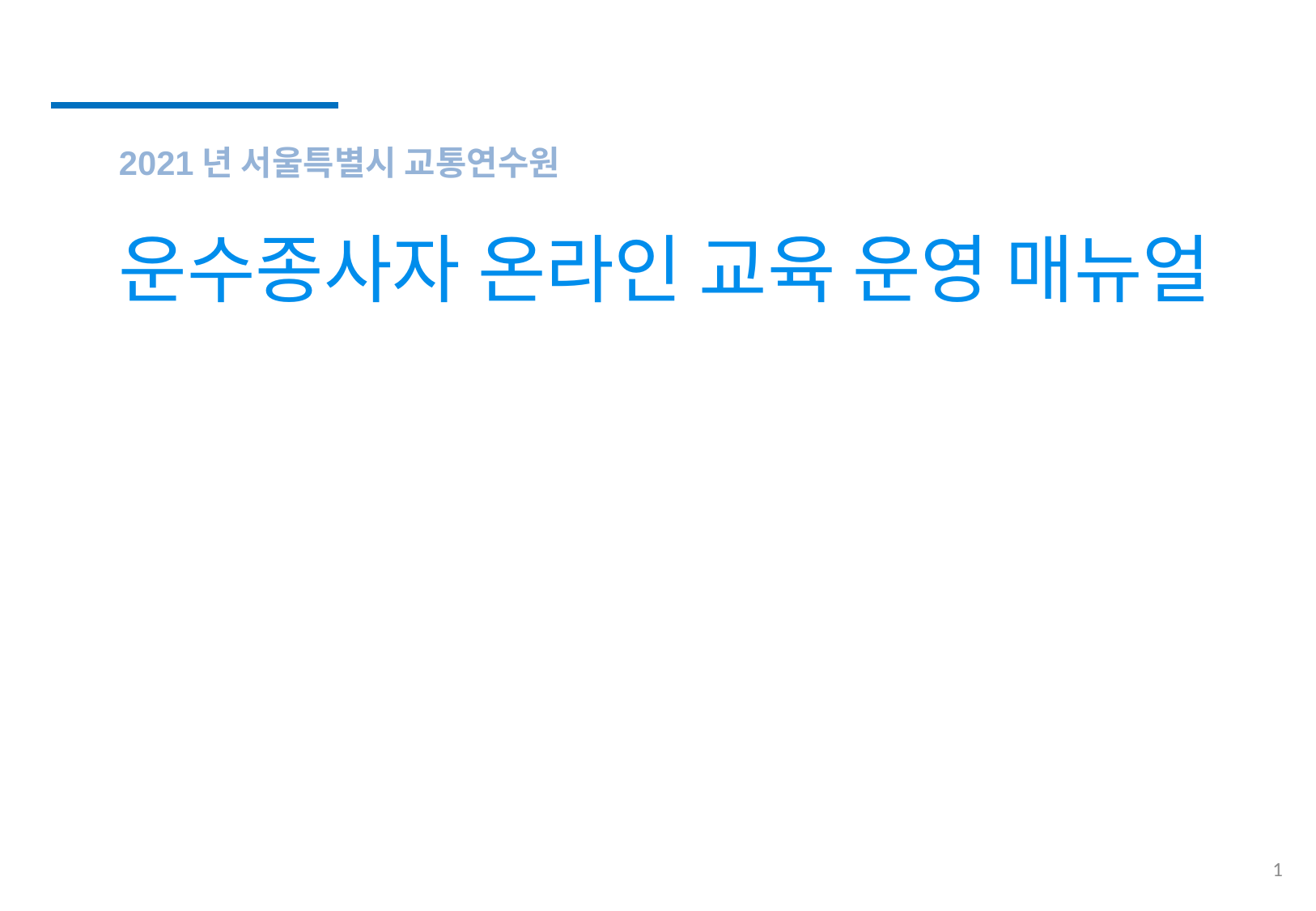

2021년 서울특별시 교통연수원

운수종사자 온라인 교육 운영 매뉴얼
1